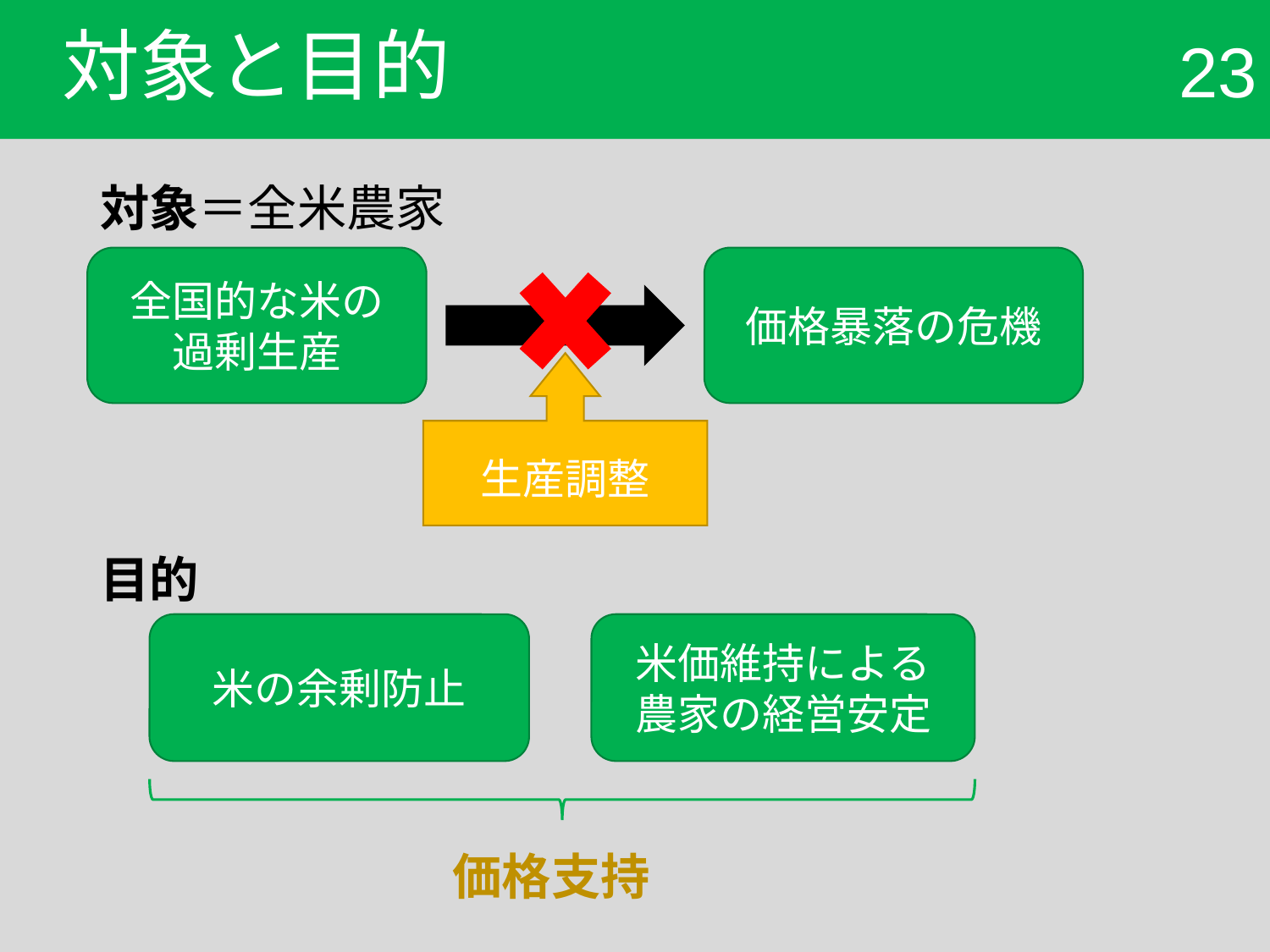

# 対象と目的
23
対象＝全米農家

目的

		　　価格支持
全国的な米の
過剰生産

価格暴落の危機

生産調整

米価維持による
農家の経営安定
米の余剰防止